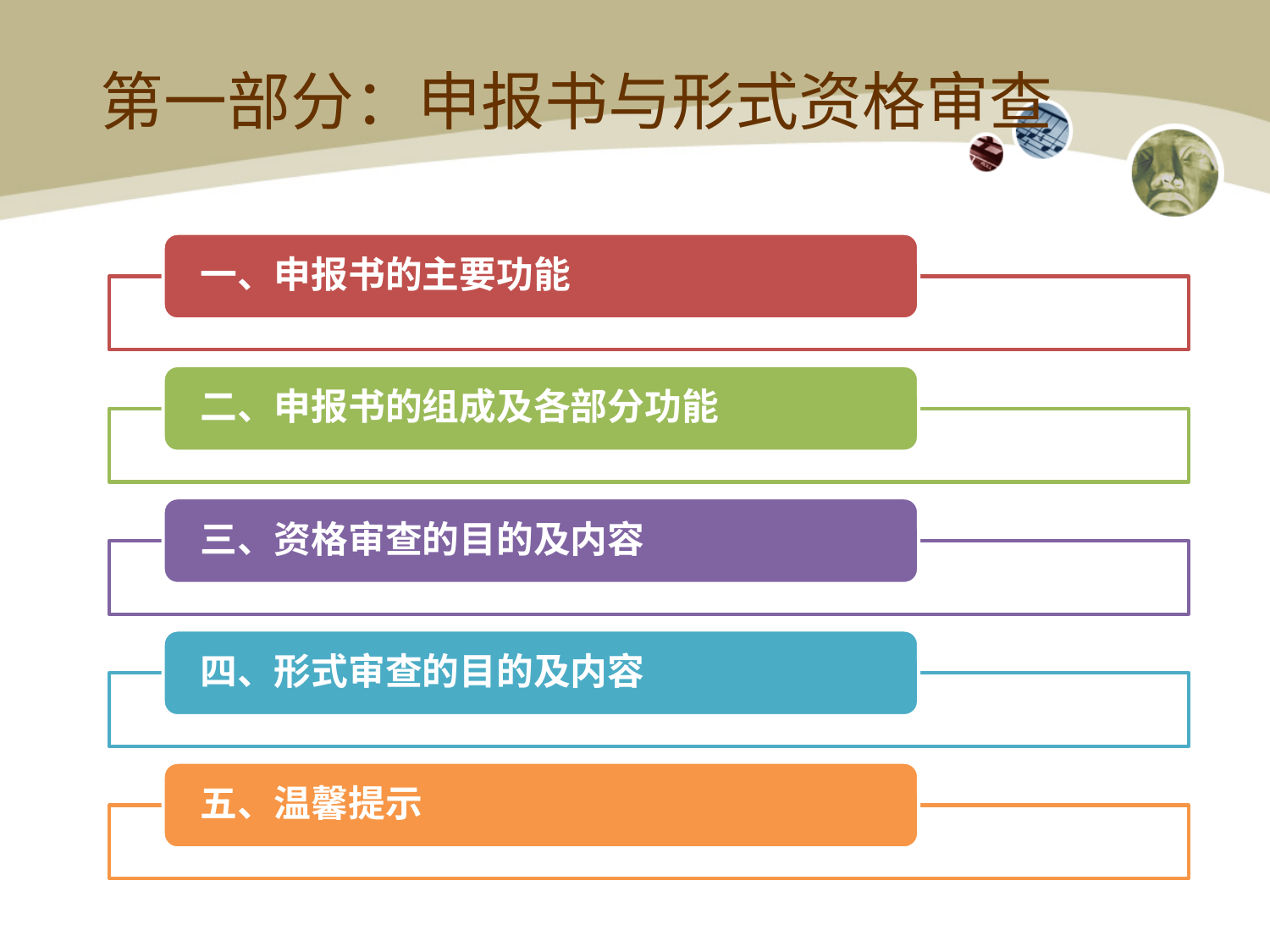

# 第一部分：申报书与形式资格审查
一、申报书的主要功能
二、申报书的组成及各部分功能
三、资格审查的目的及内容
四、形式审查的目的及内容
五、温馨提示